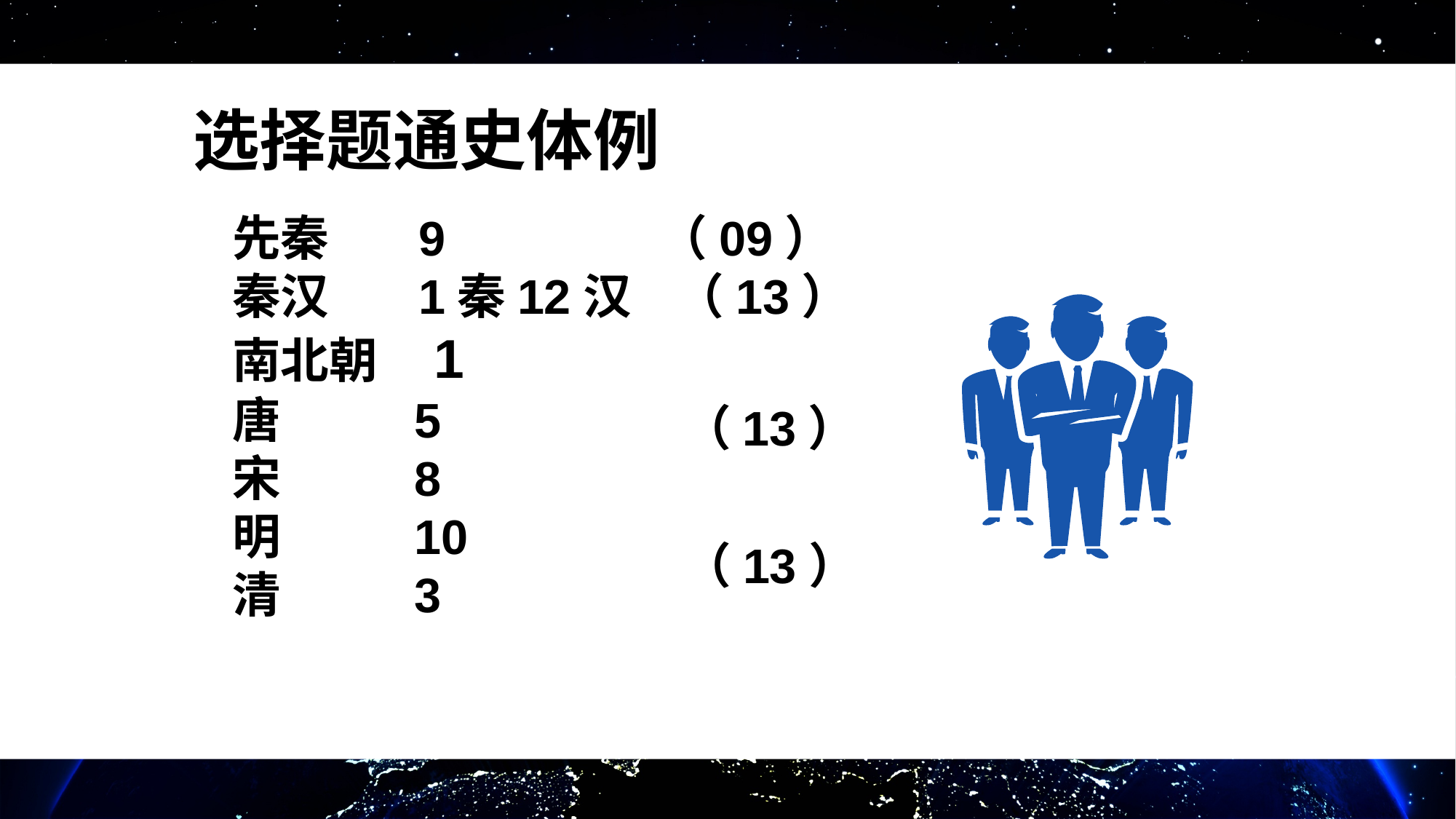

# 选择题通史体例
先秦       9               （09）
秦汉       1秦12汉    （13）
南北朝    1
唐           5
宋           8
明           10
清           3

（13）
（13）